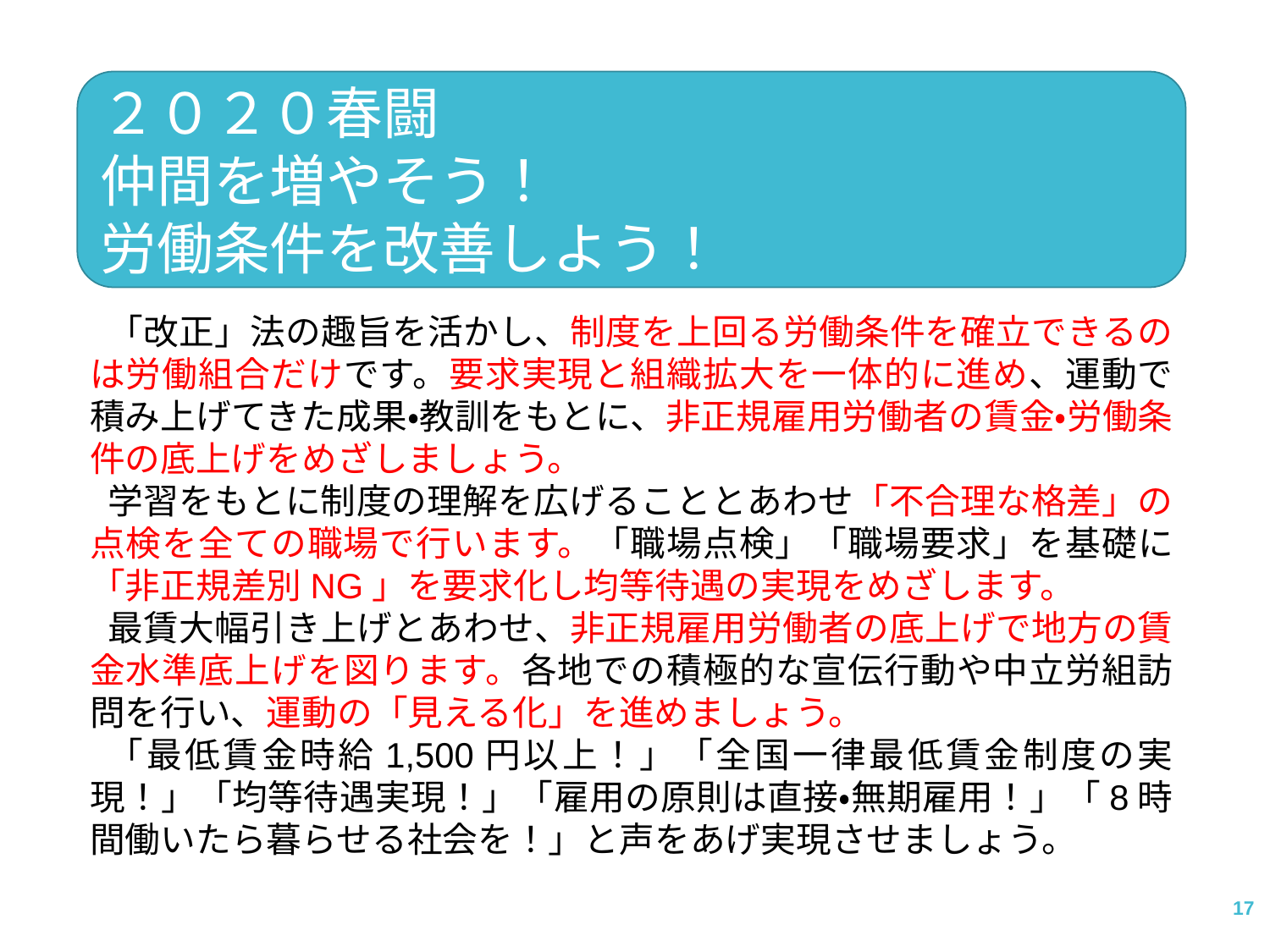

２０２０春闘
仲間を増やそう！
労働条件を改善しよう！
「改正」法の趣旨を活かし、制度を上回る労働条件を確立できるのは労働組合だけです。要求実現と組織拡大を一体的に進め、運動で積み上げてきた成果・教訓をもとに、非正規雇用労働者の賃金・労働条件の底上げをめざしましょう。
学習をもとに制度の理解を広げることとあわせ「不合理な格差」の点検を全ての職場で行います。「職場点検」「職場要求」を基礎に「非正規差別NG」を要求化し均等待遇の実現をめざします。
最賃大幅引き上げとあわせ、非正規雇用労働者の底上げで地方の賃金水準底上げを図ります。各地での積極的な宣伝行動や中立労組訪問を行い、運動の「見える化」を進めましょう。
「最低賃金時給1,500円以上！」「全国一律最低賃金制度の実現！」「均等待遇実現！」「雇用の原則は直接・無期雇用！」「8時間働いたら暮らせる社会を！」と声をあげ実現させましょう。
17